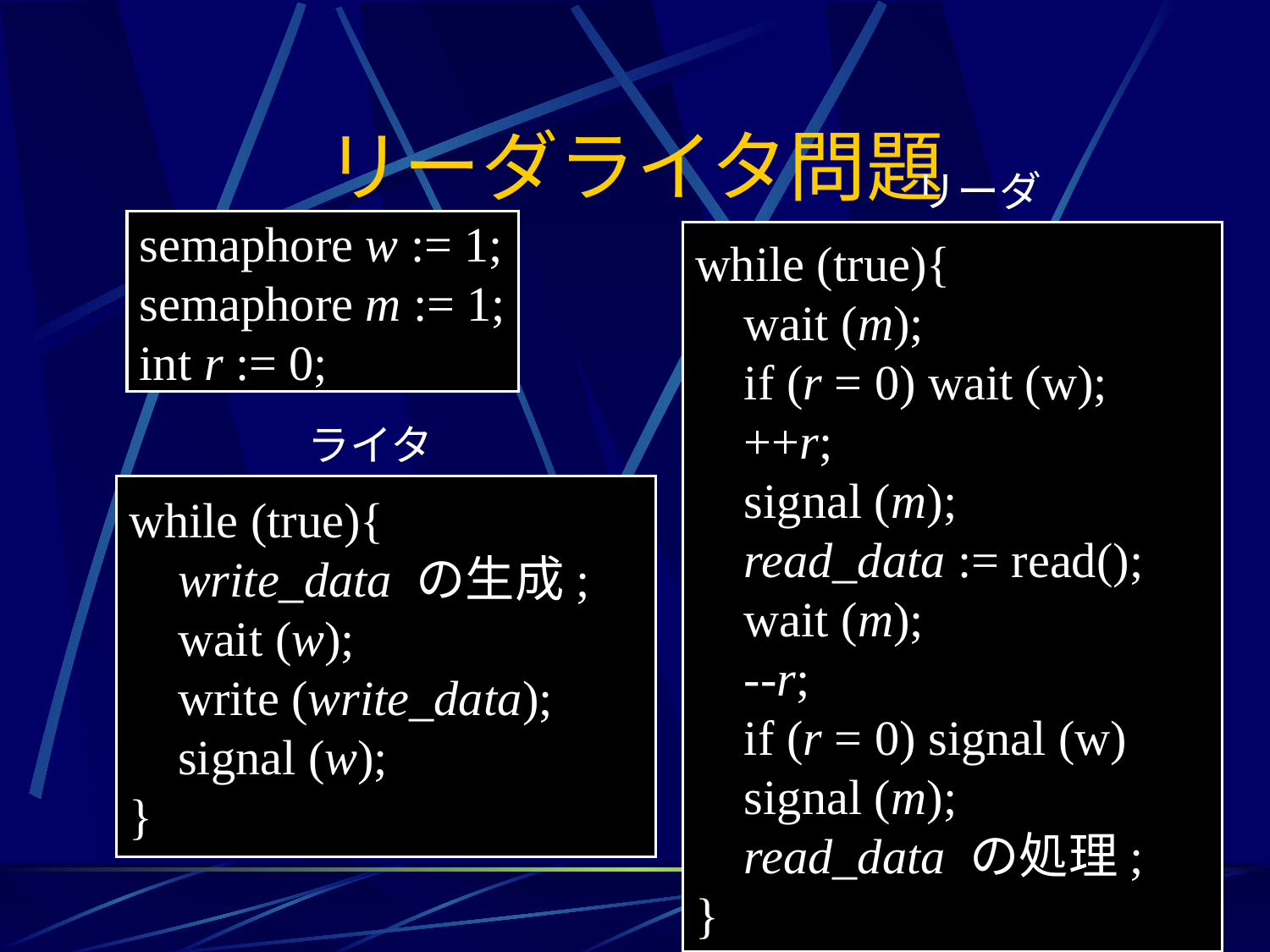

# リーダライタ問題
リーダ
semaphore w := 1;
semaphore m := 1;
int r := 0;
while (true){
    wait (m);
    if (r = 0) wait (w);
    ++r;
    signal (m);
    read_data := read();
    wait (m);
    --r;
    if (r = 0) signal (w)
    signal (m);
    read_data の処理;
}
ライタ
while (true){
    write_data の生成;
    wait (w);
    write (write_data);
    signal (w);
}